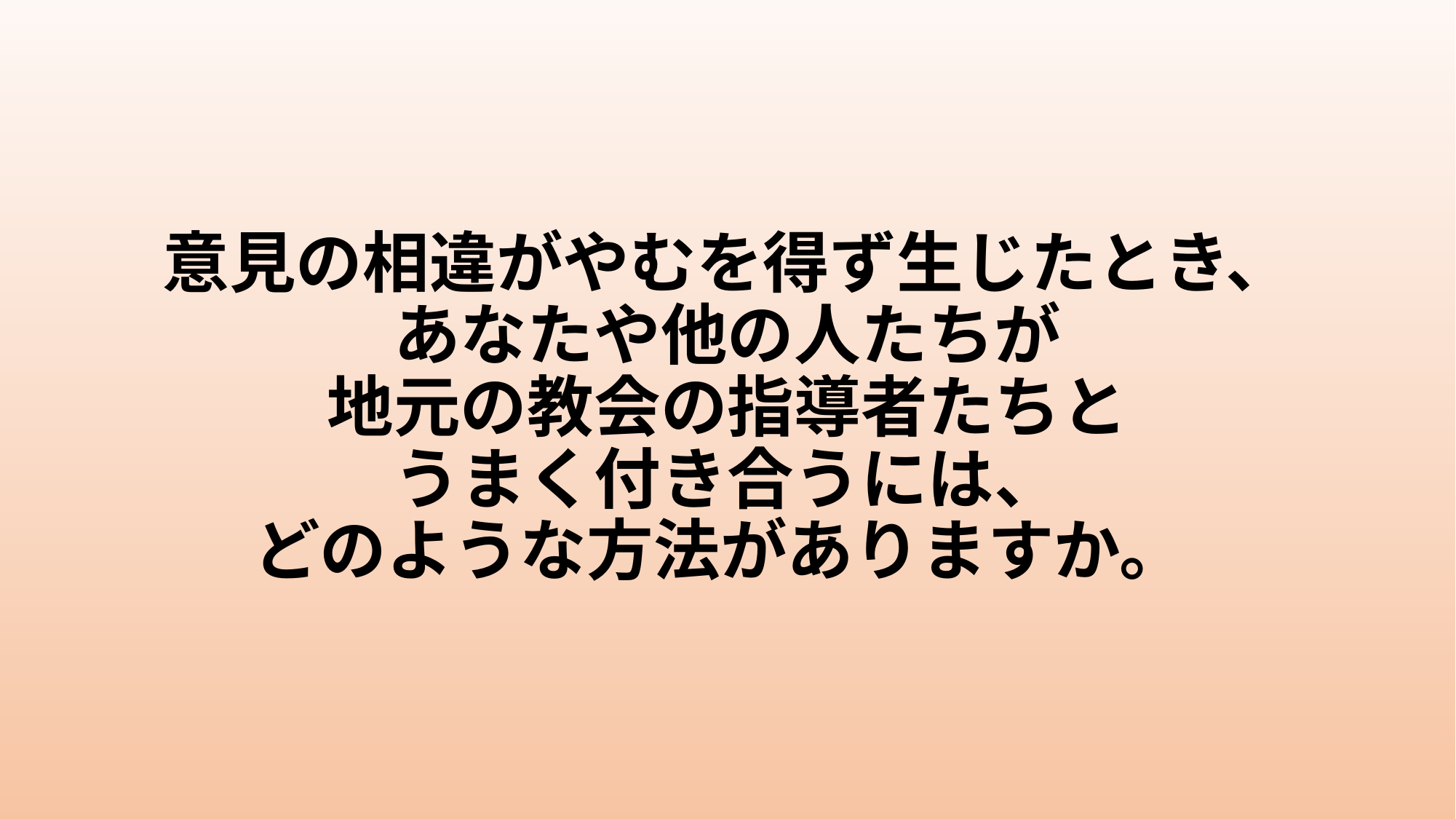

# 意見の相違がやむを得ず生じたとき、 あなたや他の人たちが 地元の教会の指導者たちと うまく付き合うには、 どのような方法がありますか。